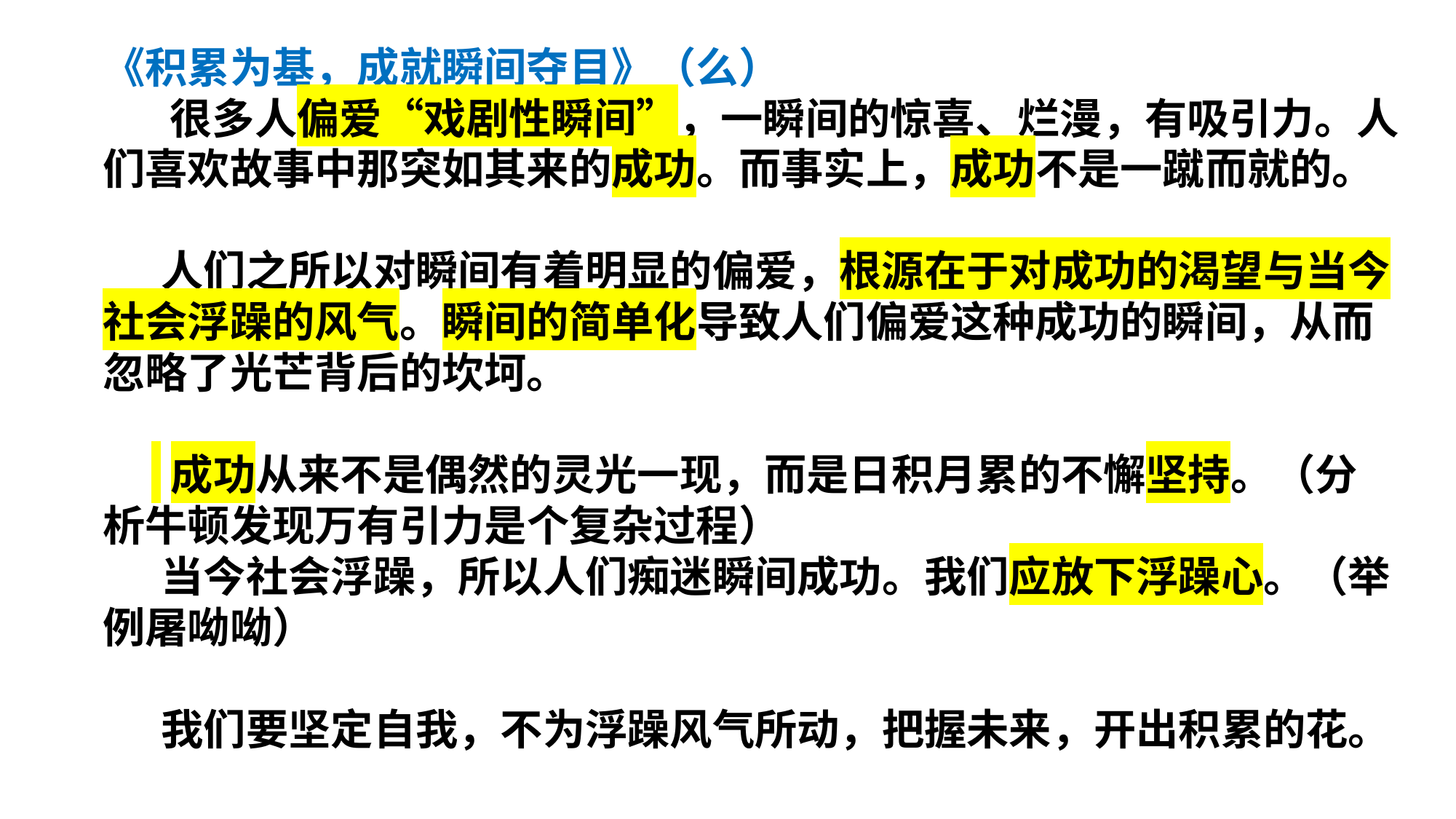

《积累为基，成就瞬间夺目》（么）
      很多人偏爱“戏剧性瞬间”，一瞬间的惊喜、烂漫，有吸引力。人们喜欢故事中那突如其来的成功。而事实上，成功不是一蹴而就的。

     人们之所以对瞬间有着明显的偏爱，根源在于对成功的渴望与当今社会浮躁的风气。瞬间的简单化导致人们偏爱这种成功的瞬间，从而忽略了光芒背后的坎坷。

      成功从来不是偶然的灵光一现，而是日积月累的不懈坚持。（分析牛顿发现万有引力是个复杂过程）
     当今社会浮躁，所以人们痴迷瞬间成功。我们应放下浮躁心。（举例屠呦呦）

     我们要坚定自我，不为浮躁风气所动，把握未来，开出积累的花。